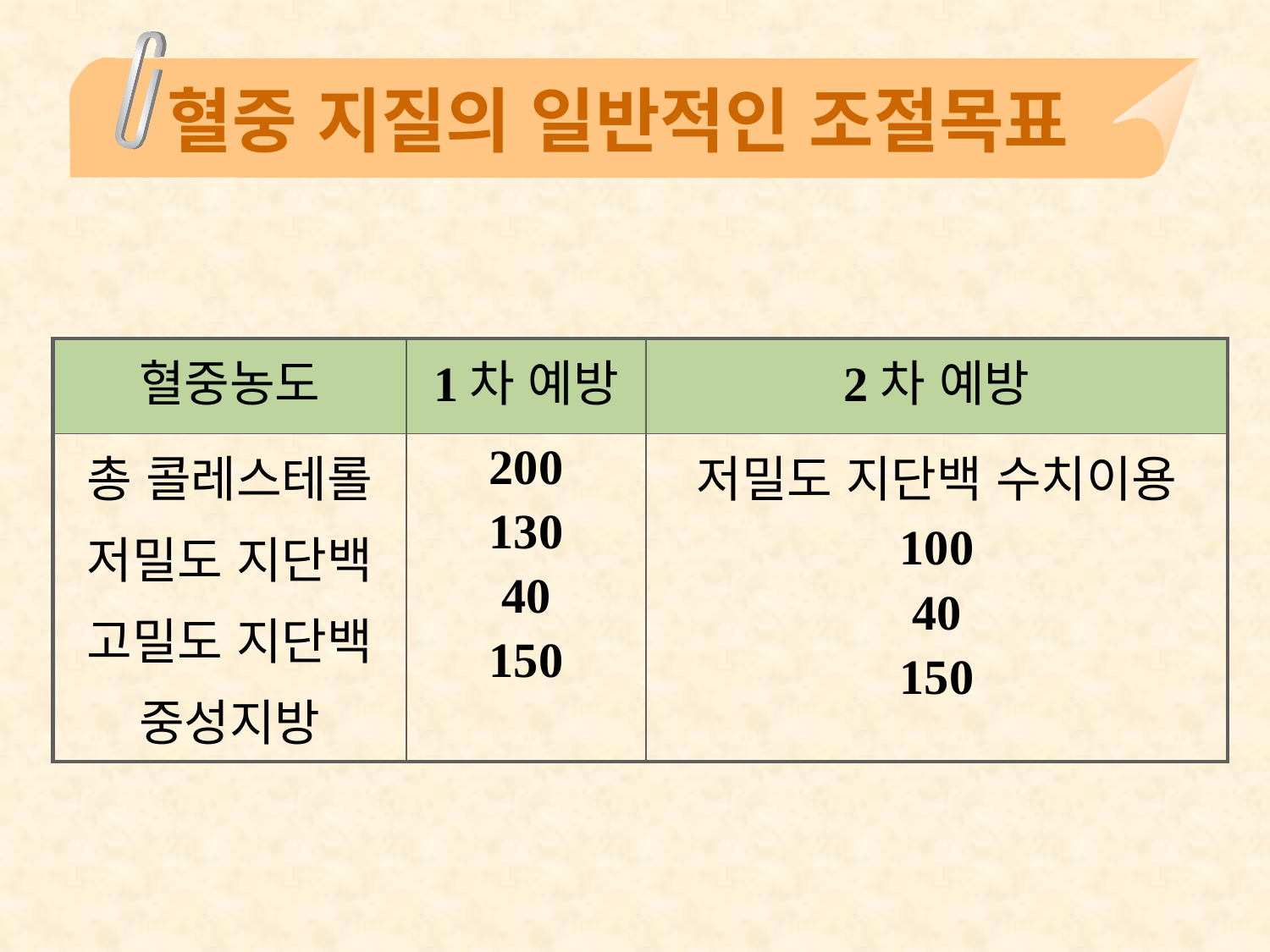

# 혈중 지질의 일반적인 조절목표
| 혈중농도 | 1차 예방 | 2차 예방 |
| --- | --- | --- |
| 총 콜레스테롤 저밀도 지단백 고밀도 지단백 중성지방 | 200 130 40 150 | 저밀도 지단백 수치이용 100 40 150 |